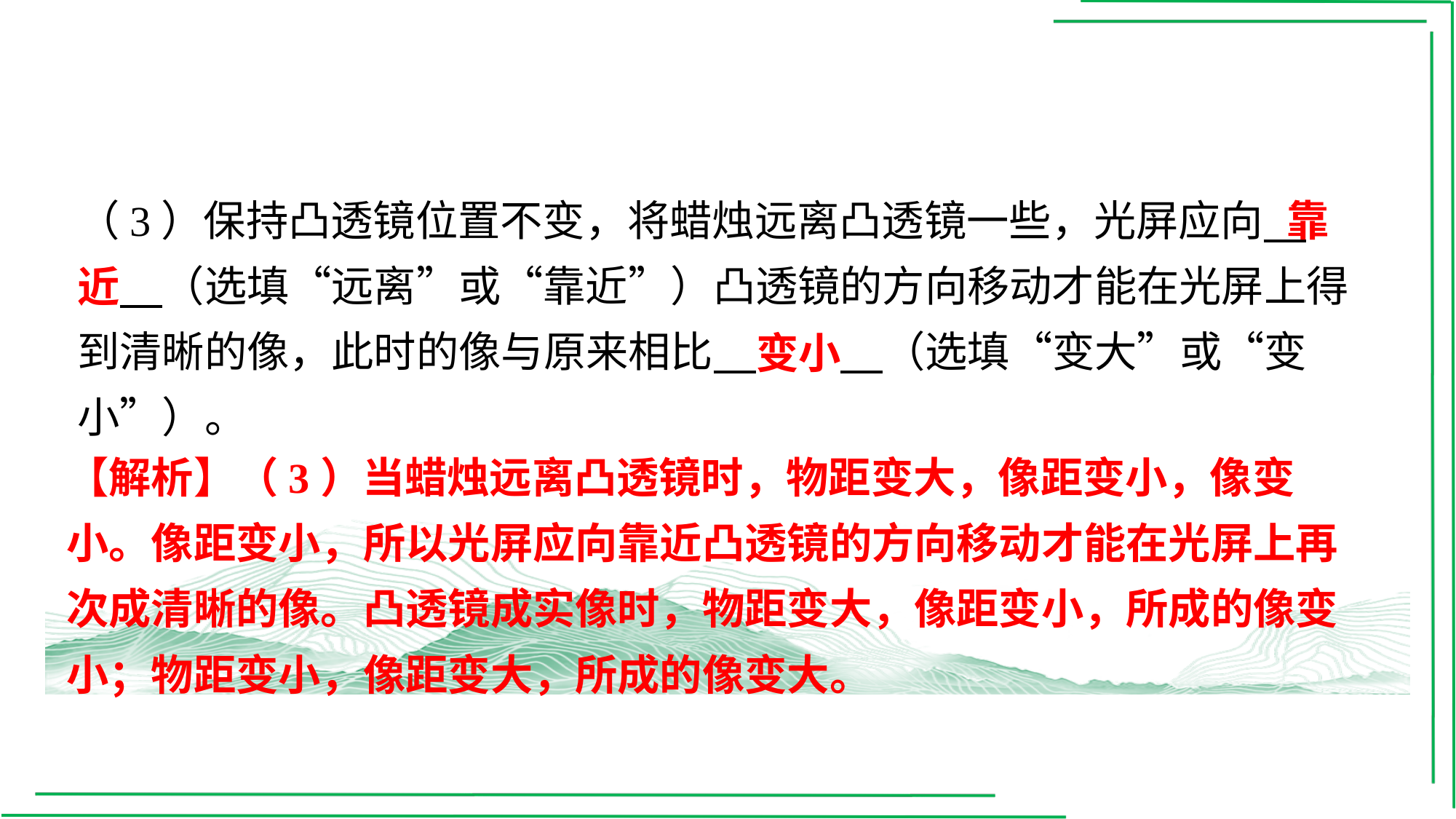

靠
（3）保持凸透镜位置不变，将蜡烛远离凸透镜一些，光屏应向 　靠近　⁠（选填“远离”或“靠近”）凸透镜的方向移动才能在光屏上得到清晰的像，此时的像与原来相比 　变小　⁠（选填“变大”或“变小”）。
近
变小
【解析】（3）当蜡烛远离凸透镜时，物距变大，像距变小，像变小。像距变小，所以光屏应向靠近凸透镜的方向移动才能在光屏上再次成清晰的像。凸透镜成实像时，物距变大，像距变小，所成的像变小；物距变小，像距变大，所成的像变大。